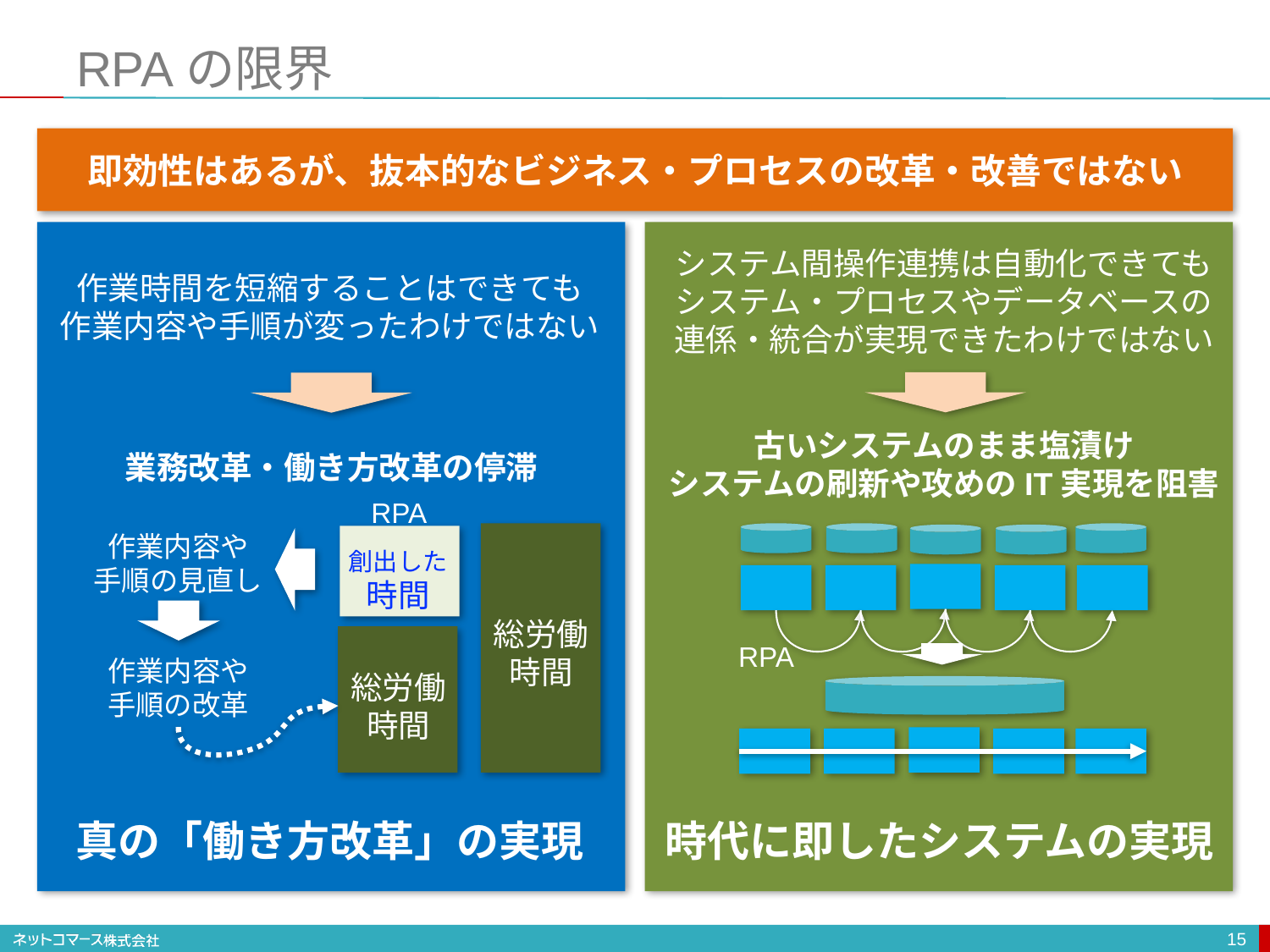

# RPAの限界
即効性はあるが、抜本的なビジネス・プロセスの改革・改善ではない

作業時間を短縮することはできても
作業内容や手順が変ったわけではない

業務改革・働き方改革の停滞
RPA
作業内容や
手順の見直し

創出した
時間

総労働
時間

作業内容や
手順の改革
総労働
時間
真の「働き方改革」の実現

システム間操作連携は自動化できても
システム・プロセスやデータベースの
連係・統合が実現できたわけではない

古いシステムのまま塩漬け
システムの刷新や攻めのIT実現を阻害

RPA

時代に即したシステムの実現
15